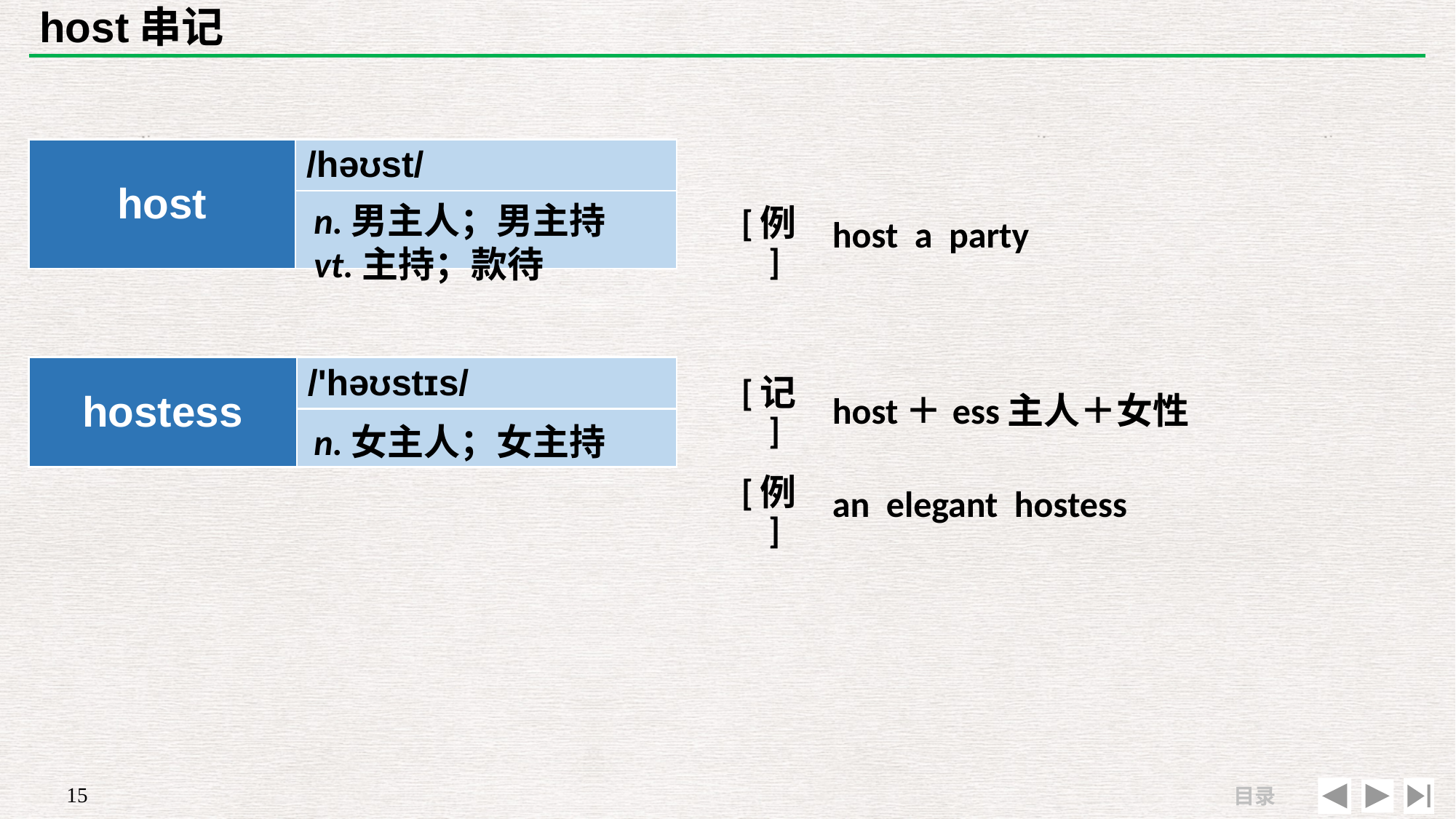

# host串记

| host | /həʊst/ |
| --- | --- |
|  |  |
|  |  |
| --- | --- |
| [例] | host a party |
n.男主人；男主持
vt.主持；款待
| hostess | /'həʊstɪs/ |
| --- | --- |
|  |  |
| [记] | host＋ess主人＋女性 |
| --- | --- |
| [例] | an elegant hostess |
n.女主人；女主持